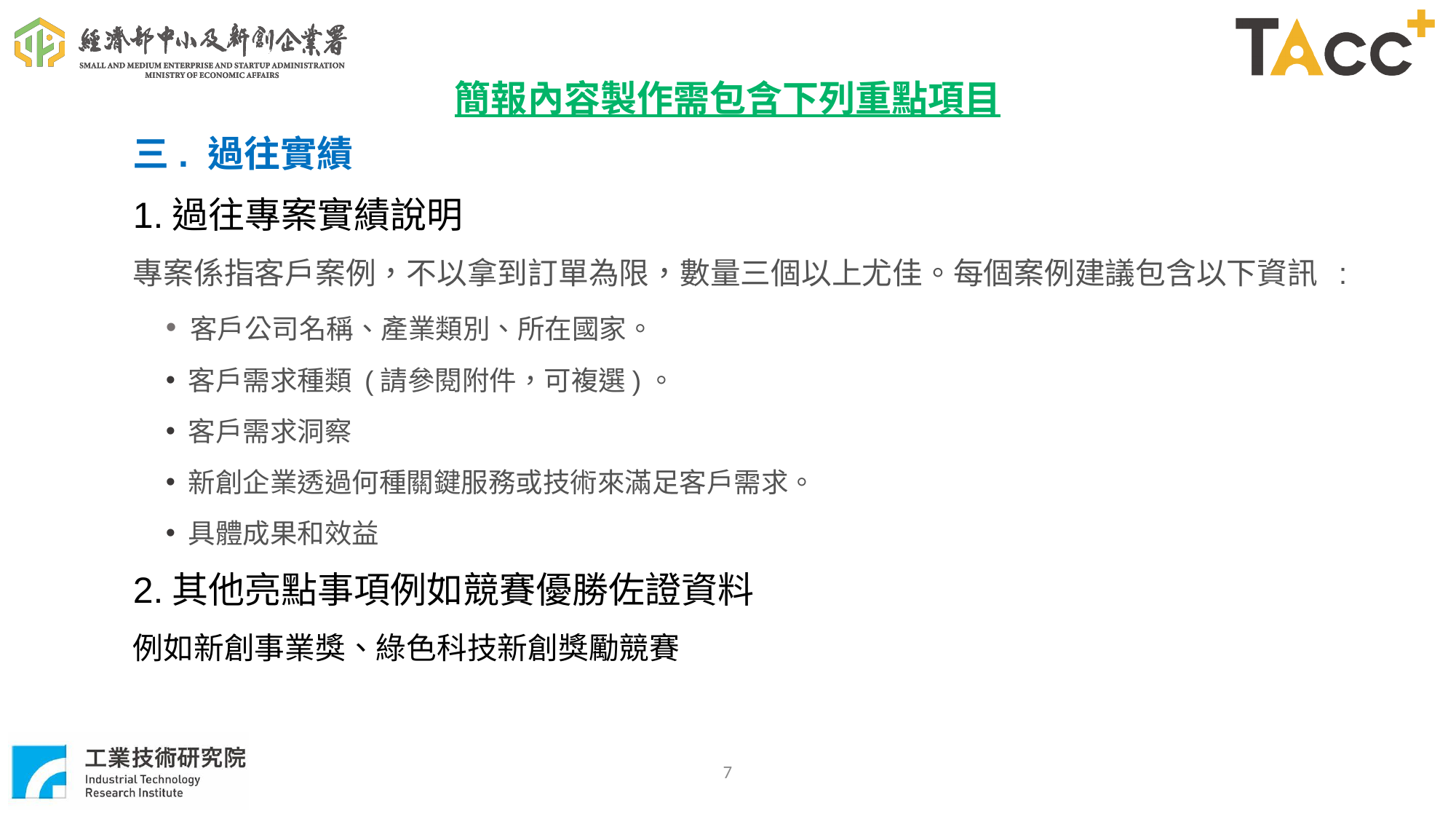

簡報內容製作需包含下列重點項目
三. 過往實績
1.過往專案實績說明
專案係指客戶案例，不以拿到訂單為限，數量三個以上尤佳。每個案例建議包含以下資訊  :
 客戶公司名稱、產業類別、所在國家。
 客戶需求種類 (請參閱附件，可複選)。
 客戶需求洞察
 新創企業透過何種關鍵服務或技術來滿足客戶需求。
 具體成果和效益
2.其他亮點事項例如競賽優勝佐證資料
例如新創事業獎、綠色科技新創獎勵競賽
7